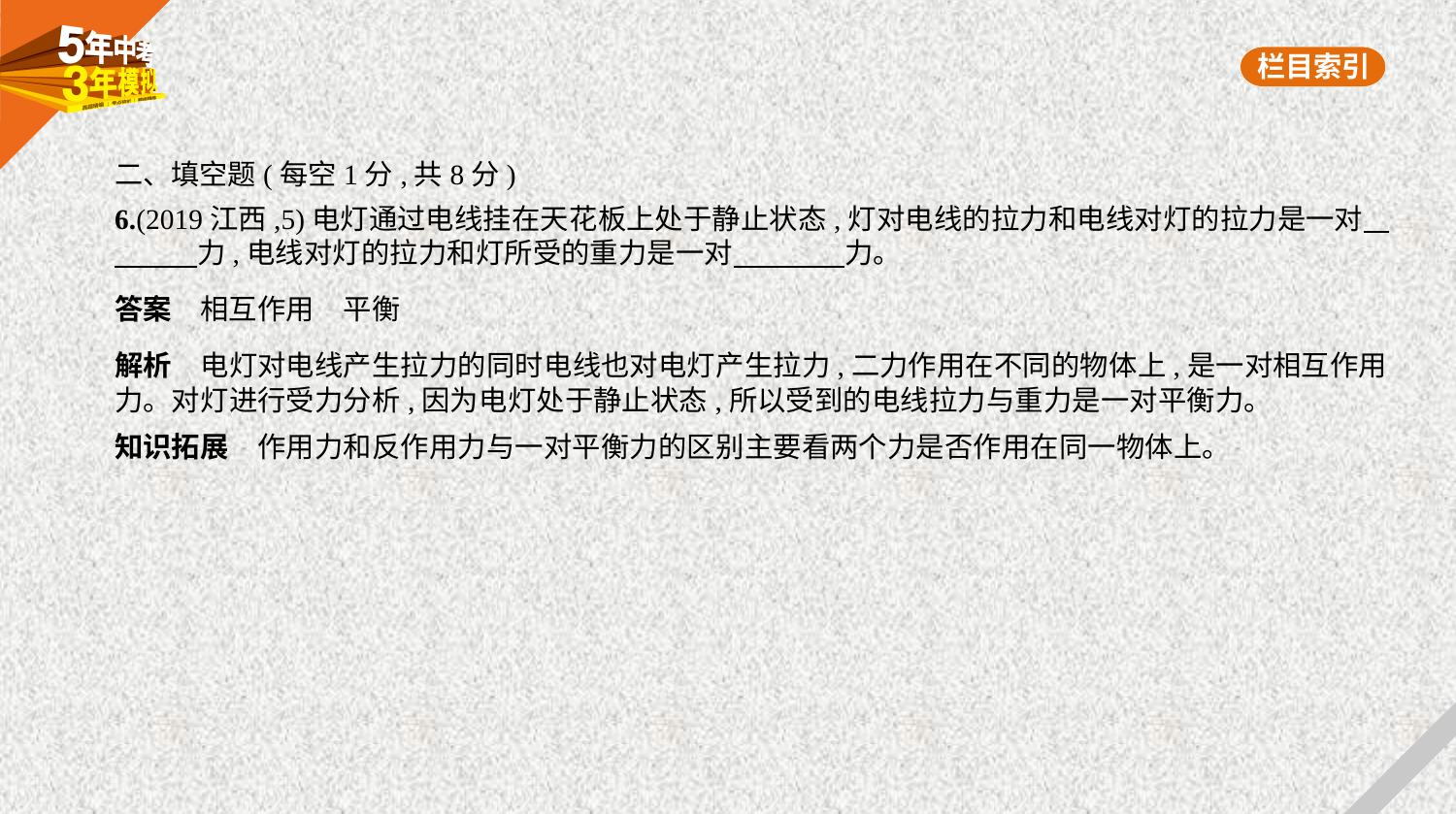

二、填空题(每空1分,共8分)
6.(2019江西,5)电灯通过电线挂在天花板上处于静止状态,灯对电线的拉力和电线对灯的拉力是一对    
　　    力,电线对灯的拉力和灯所受的重力是一对　　　    力。
答案　相互作用　平衡
解析　电灯对电线产生拉力的同时电线也对电灯产生拉力,二力作用在不同的物体上,是一对相互作用
力。对灯进行受力分析,因为电灯处于静止状态,所以受到的电线拉力与重力是一对平衡力。
知识拓展　作用力和反作用力与一对平衡力的区别主要看两个力是否作用在同一物体上。